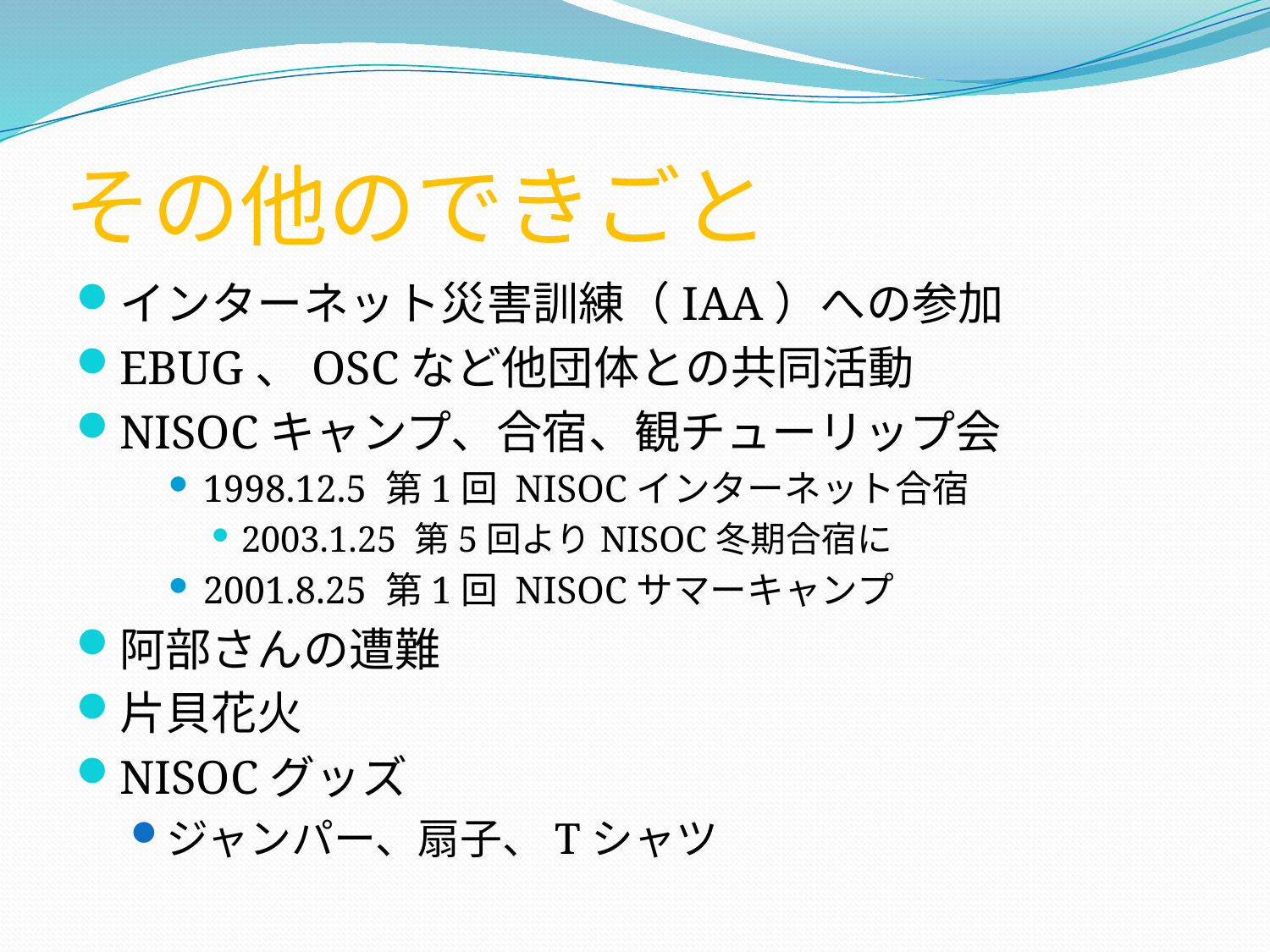

# その他のできごと
インターネット災害訓練（IAA）への参加
EBUG、OSCなど他団体との共同活動
NISOCキャンプ、合宿、観チューリップ会
1998.12.5 第1回 NISOCインターネット合宿
2003.1.25 第5回よりNISOC冬期合宿に
2001.8.25 第1回 NISOCサマーキャンプ
阿部さんの遭難
片貝花火
NISOCグッズ
ジャンパー、扇子、Tシャツ